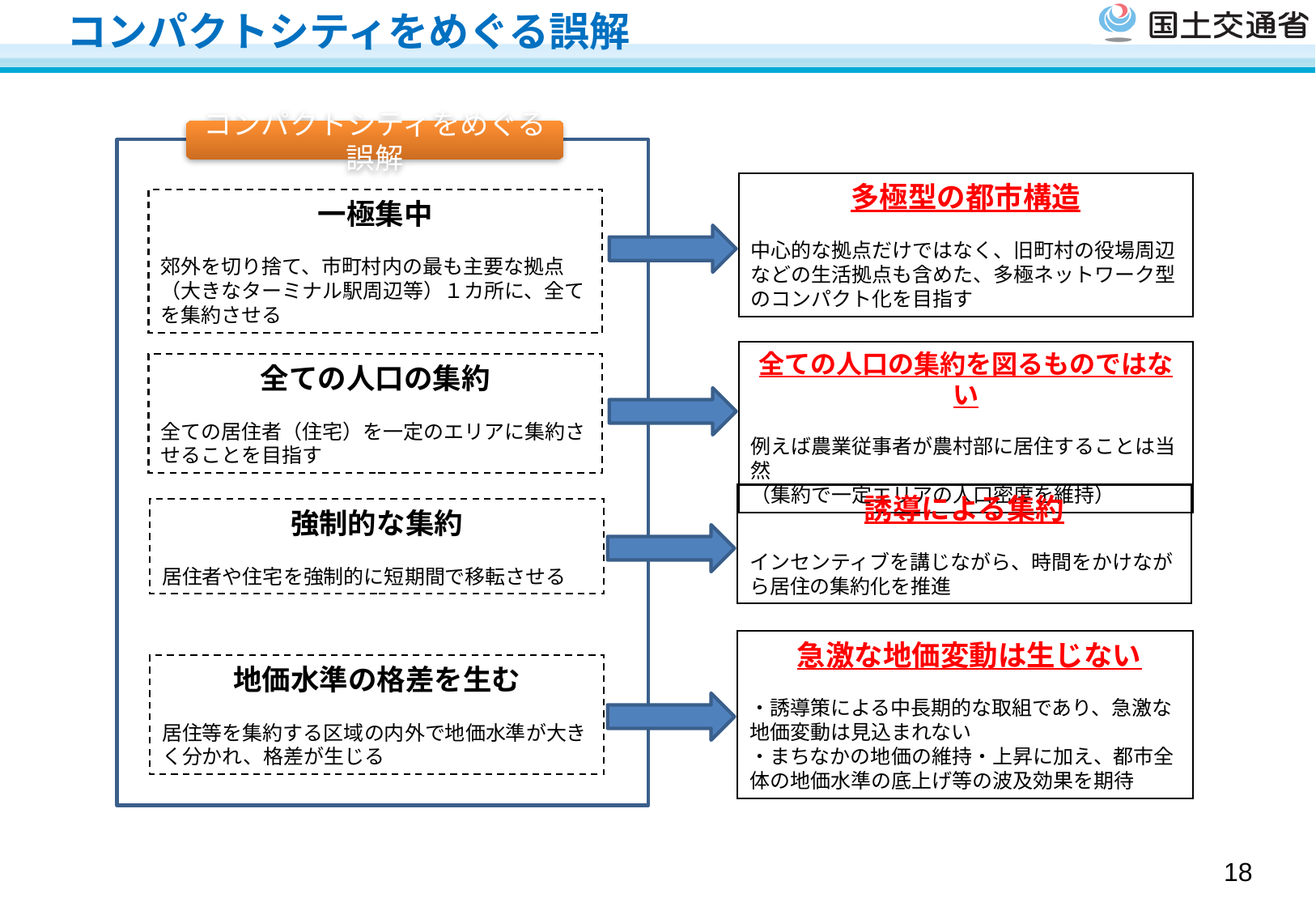

コンパクトシティをめぐる誤解
コンパクトシティをめぐる誤解

多極型の都市構造

中心的な拠点だけではなく、旧町村の役場周辺などの生活拠点も含めた、多極ネットワーク型のコンパクト化を目指す
一極集中

郊外を切り捨て、市町村内の最も主要な拠点（大きなターミナル駅周辺等）１カ所に、全てを集約させる

全ての人口の集約を図るものではない

例えば農業従事者が農村部に居住することは当然
（集約で一定エリアの人口密度を維持）
全ての人口の集約

全ての居住者（住宅）を一定のエリアに集約させることを目指す

誘導による集約

インセンティブを講じながら、時間をかけながら居住の集約化を推進
強制的な集約

居住者や住宅を強制的に短期間で移転させる

急激な地価変動は生じない

・誘導策による中長期的な取組であり、急激な地価変動は見込まれない
・まちなかの地価の維持・上昇に加え、都市全体の地価水準の底上げ等の波及効果を期待
地価水準の格差を生む

居住等を集約する区域の内外で地価水準が大きく分かれ、格差が生じる

18